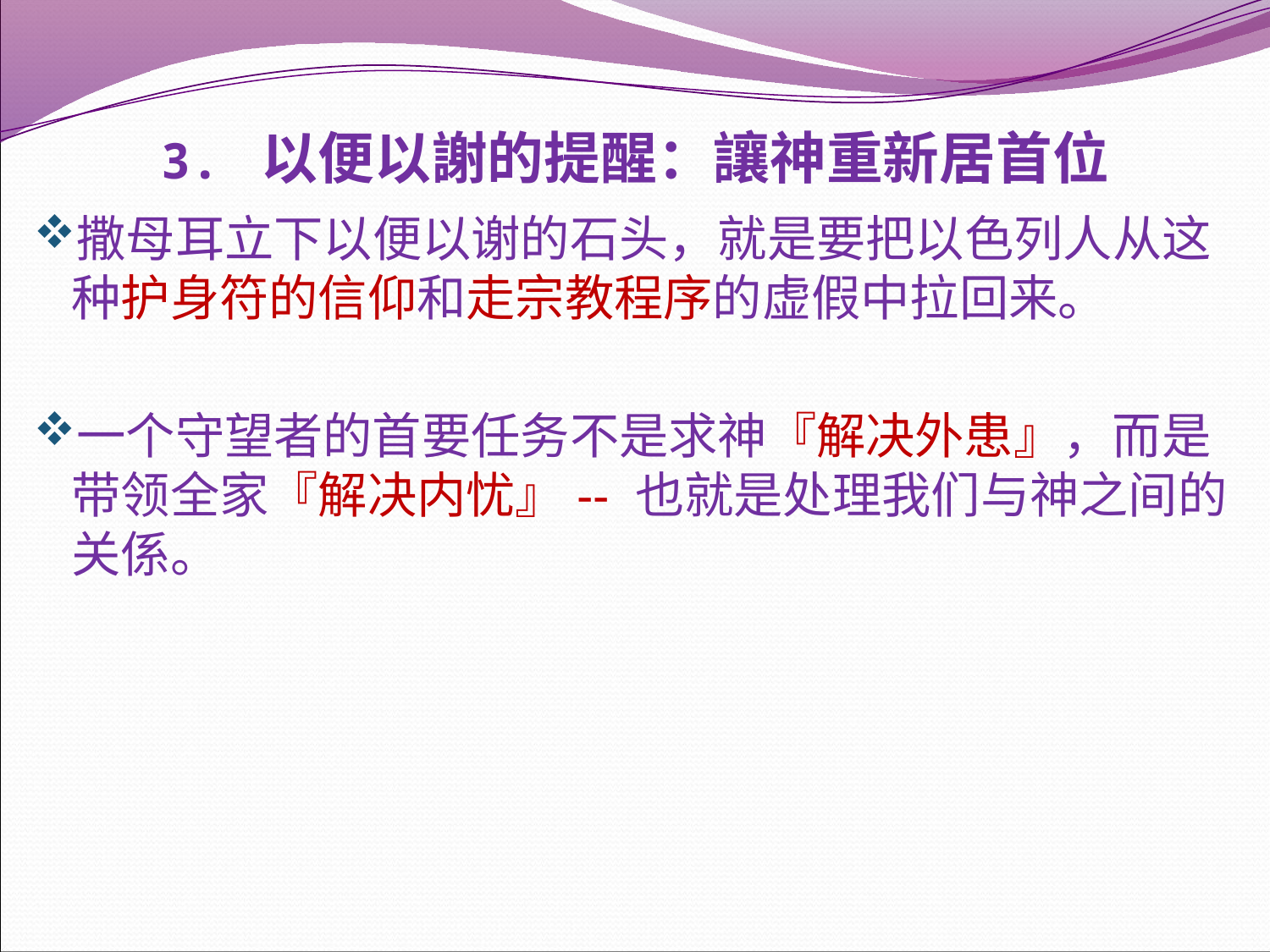

# 3. 以便以謝的提醒：讓神重新居首位
撒母耳立下以便以谢的石头，就是要把以色列人从这种护身符的信仰和走宗教程序的虚假中拉回来。

一个守望者的首要任务不是求神『解决外患』，而是带领全家『解决内忧』-- 也就是处理我们与神之间的关係。